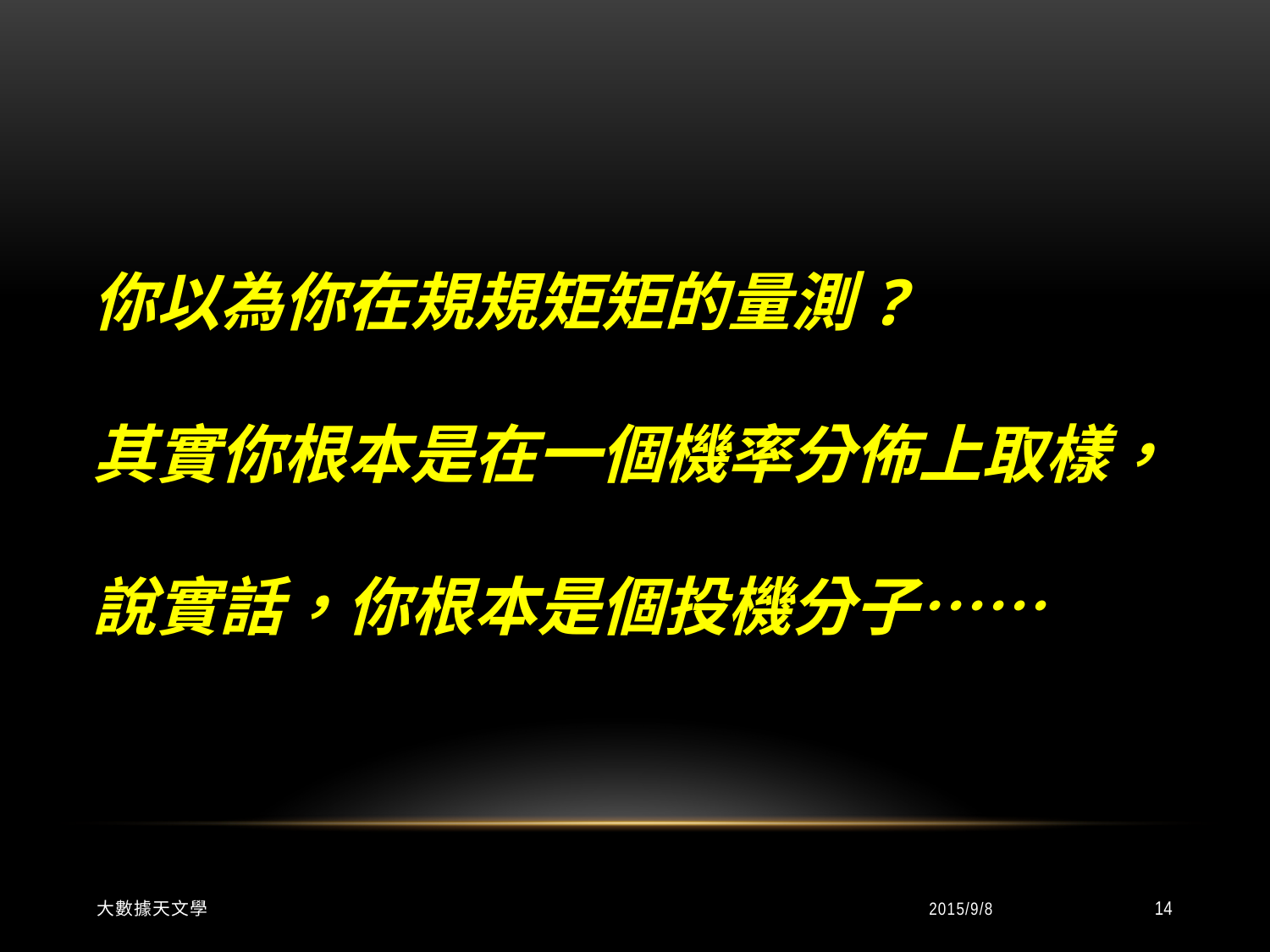

你以為你在規規矩矩的量測?

其實你根本是在一個機率分佈上取樣，

說實話，你根本是個投機分子……
大數據天文學
2015/9/8
14